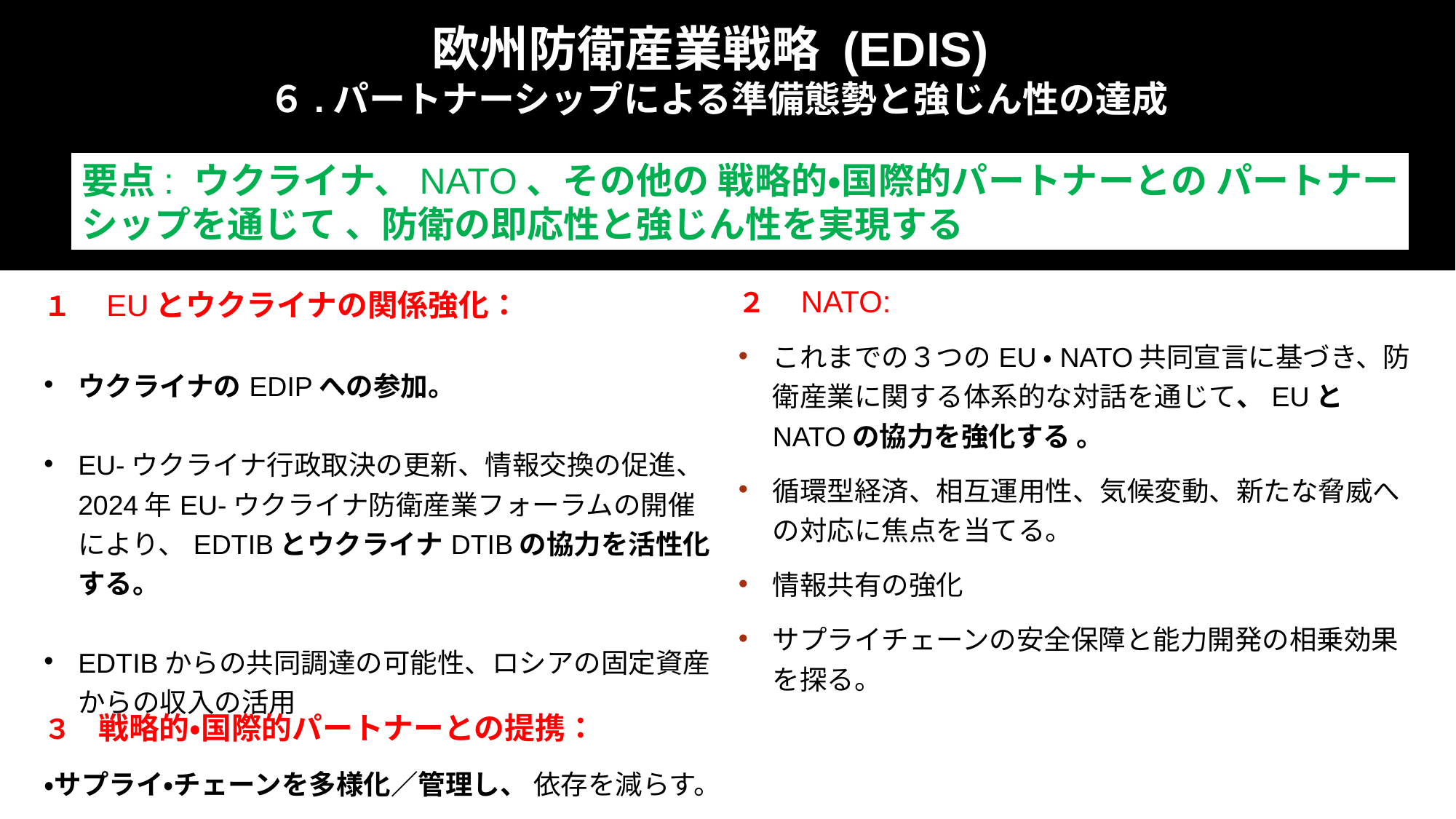

欧州防衛産業戦略 (EDIS)
 ６.パートナーシップによる準備態勢と強じん性の達成
要点: ウクライナ、NATO、その他の 戦略的・国際的パートナーとの パートナーシップを通じて 、防衛の即応性と強じん性を実現する
| １　EUとウクライナの関係強化： ウクライナのEDIPへの参加。 EU-ウクライナ行政取決の更新、情報交換の促進、2024年EU-ウクライナ防衛産業フォーラムの開催により、EDTIBとウクライナDTIBの協力を活性化する。 EDTIBからの共同調達の可能性、ロシアの固定資産からの収入の活用 | ２　NATO: これまでの３つのEU・NATO共同宣言に基づき、防衛産業に関する体系的な対話を通じて、EUとNATOの協力を強化する 。 循環型経済、相互運用性、気候変動、新たな脅威への対応に焦点を当てる。 情報共有の強化 サプライチェーンの安全保障と能力開発の相乗効果を探る。 |
| --- | --- |
| ３　戦略的・国際的パートナーとの提携： ・サプライ・チェーンを多様化／管理し、 依存を減らす。 ・戦略的パートナー、同志国である第三国、組織との共有の利益にテラーメイドは柔軟な協力。 |  |
|  |  |